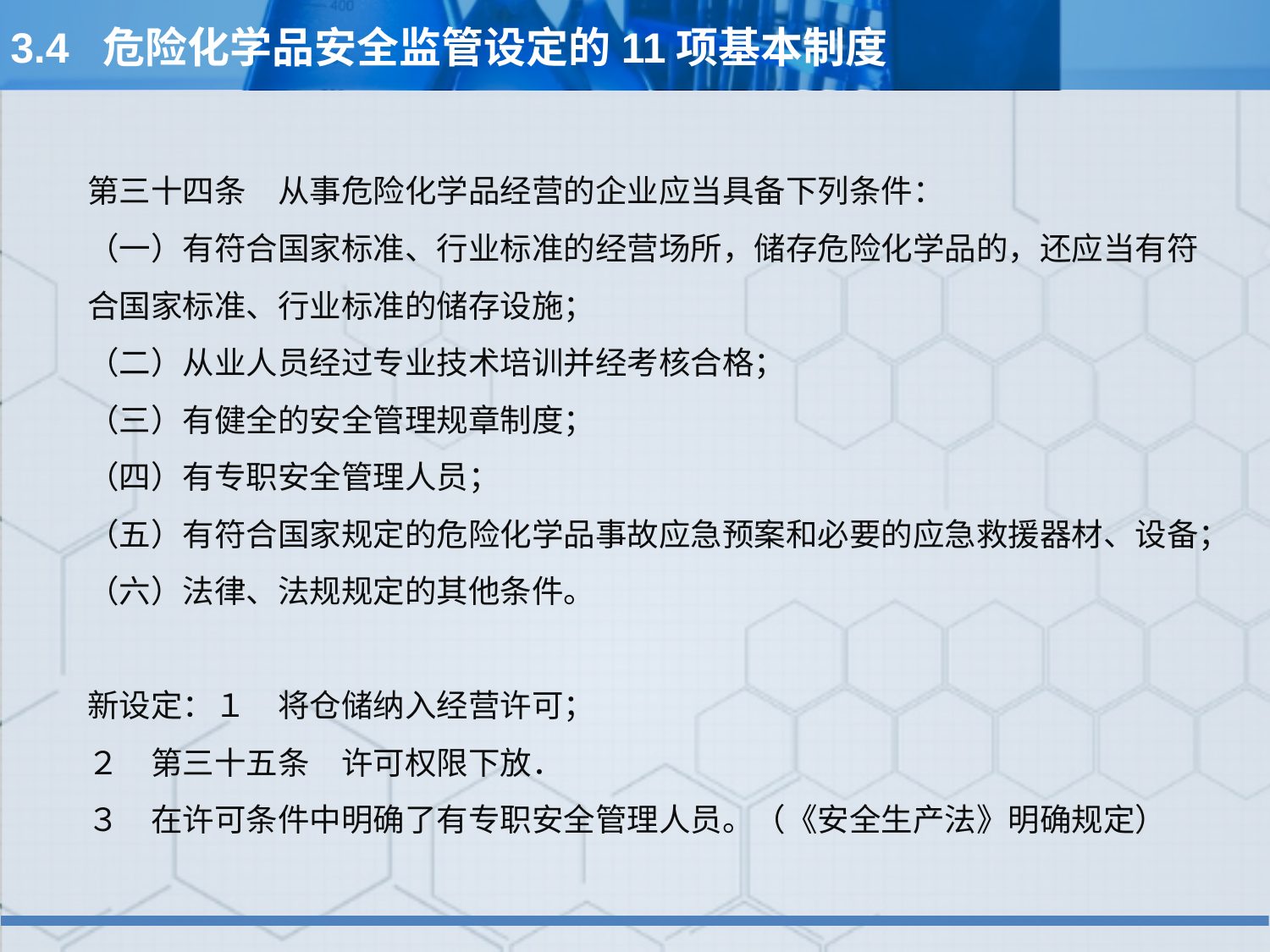

3.4  危险化学品安全监管设定的11项基本制度
第三十四条　从事危险化学品经营的企业应当具备下列条件：
（一）有符合国家标准、行业标准的经营场所，储存危险化学品的，还应当有符合国家标准、行业标准的储存设施；
（二）从业人员经过专业技术培训并经考核合格；
（三）有健全的安全管理规章制度；
（四）有专职安全管理人员；
（五）有符合国家规定的危险化学品事故应急预案和必要的应急救援器材、设备；
（六）法律、法规规定的其他条件。

新设定：１　将仓储纳入经营许可；
２　第三十五条　许可权限下放．
３　在许可条件中明确了有专职安全管理人员。（《安全生产法》明确规定）